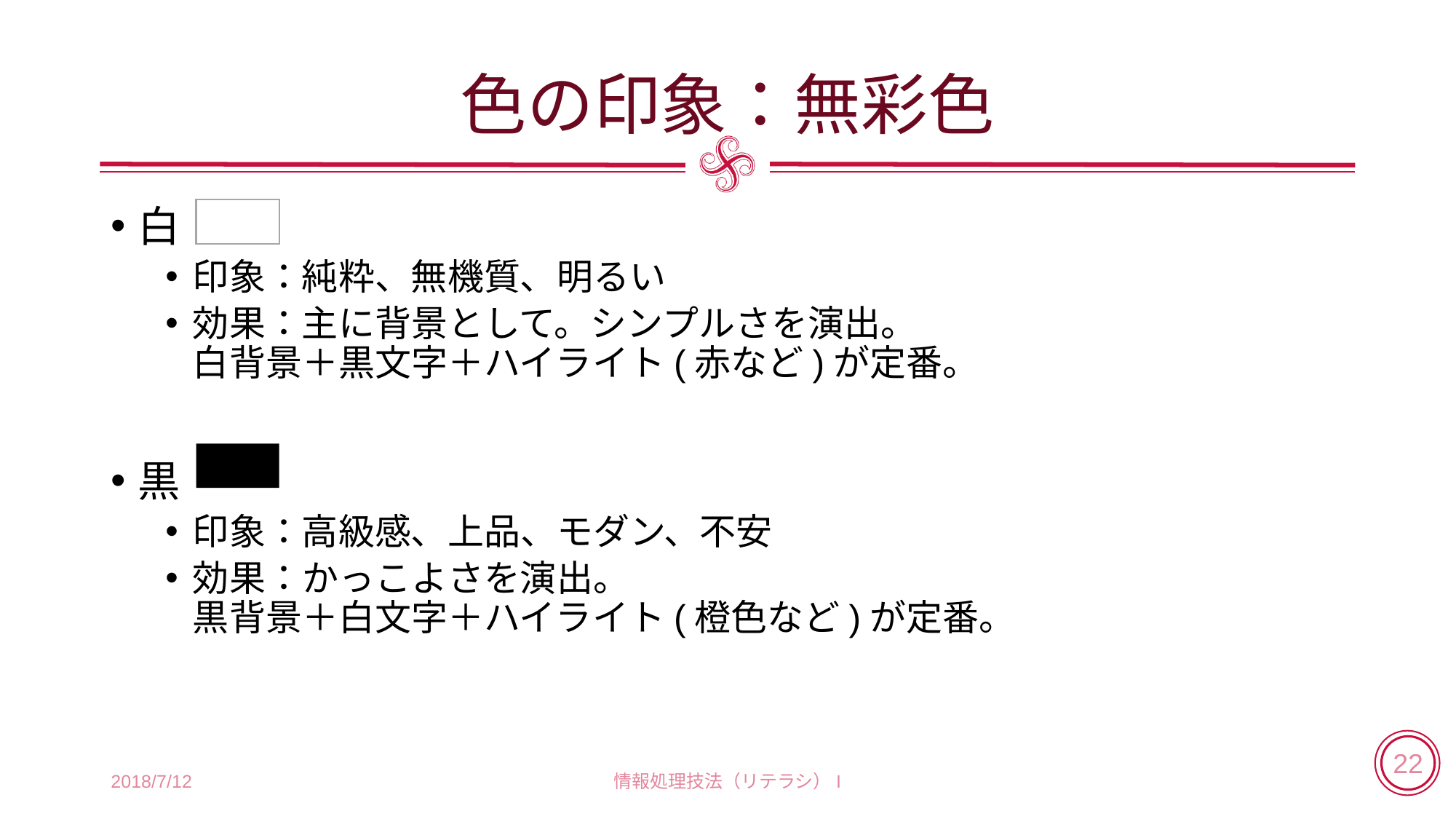

# 色の印象：無彩色
白
印象：純粋、無機質、明るい
効果：主に背景として。シンプルさを演出。
白背景＋黒文字＋ハイライト(赤など)が定番。

黒
印象：高級感、上品、モダン、不安
効果：かっこよさを演出。
黒背景＋白文字＋ハイライト(橙色など)が定番。

2018/7/12
情報処理技法（リテラシ）I